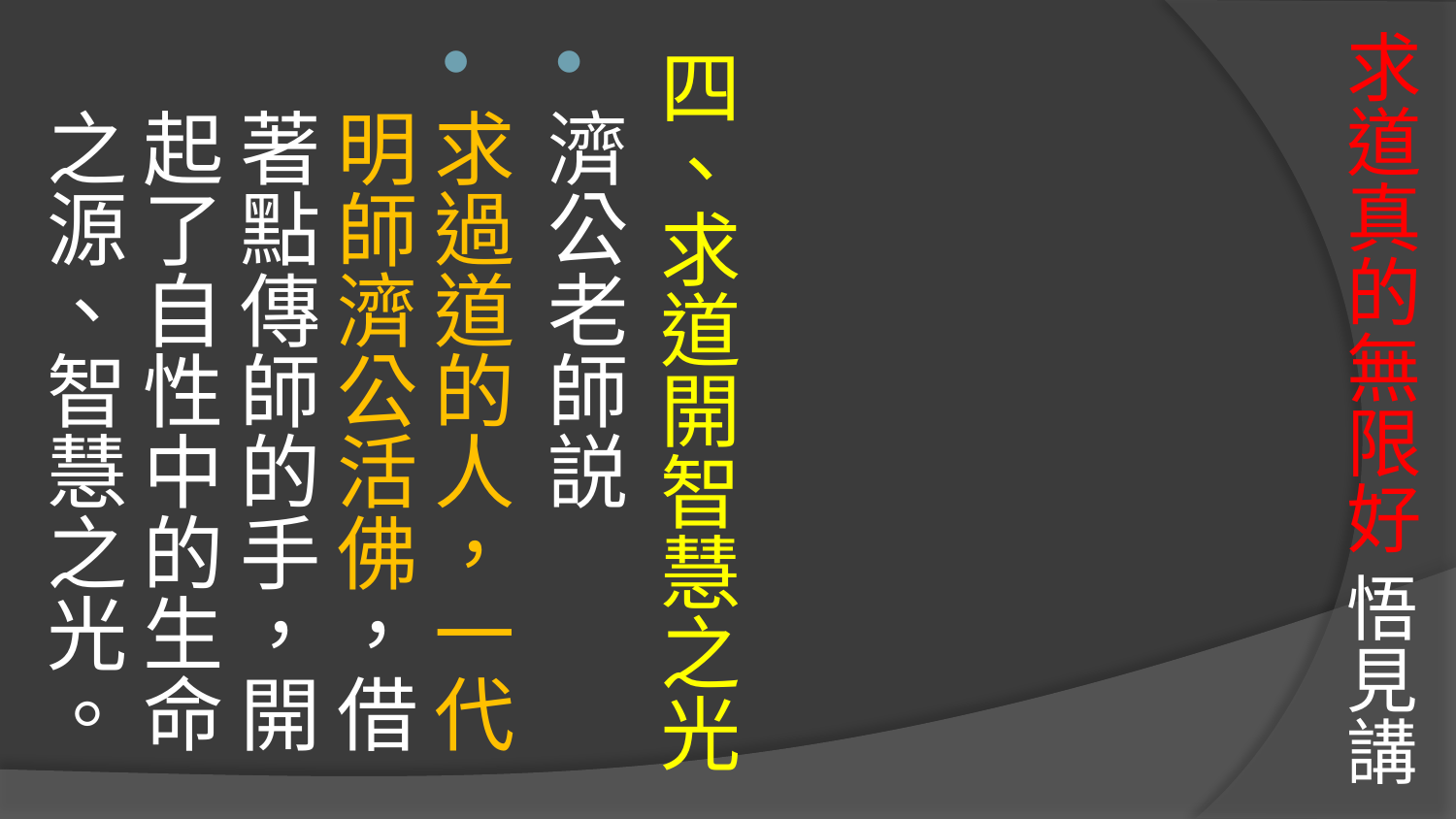

# 求道真的無限好 悟見講
四、求道開智慧之光
濟公老師説
求過道的人，一代明師濟公活佛，借著點傳師的手，開起了自性中的生命之源、智慧之光。